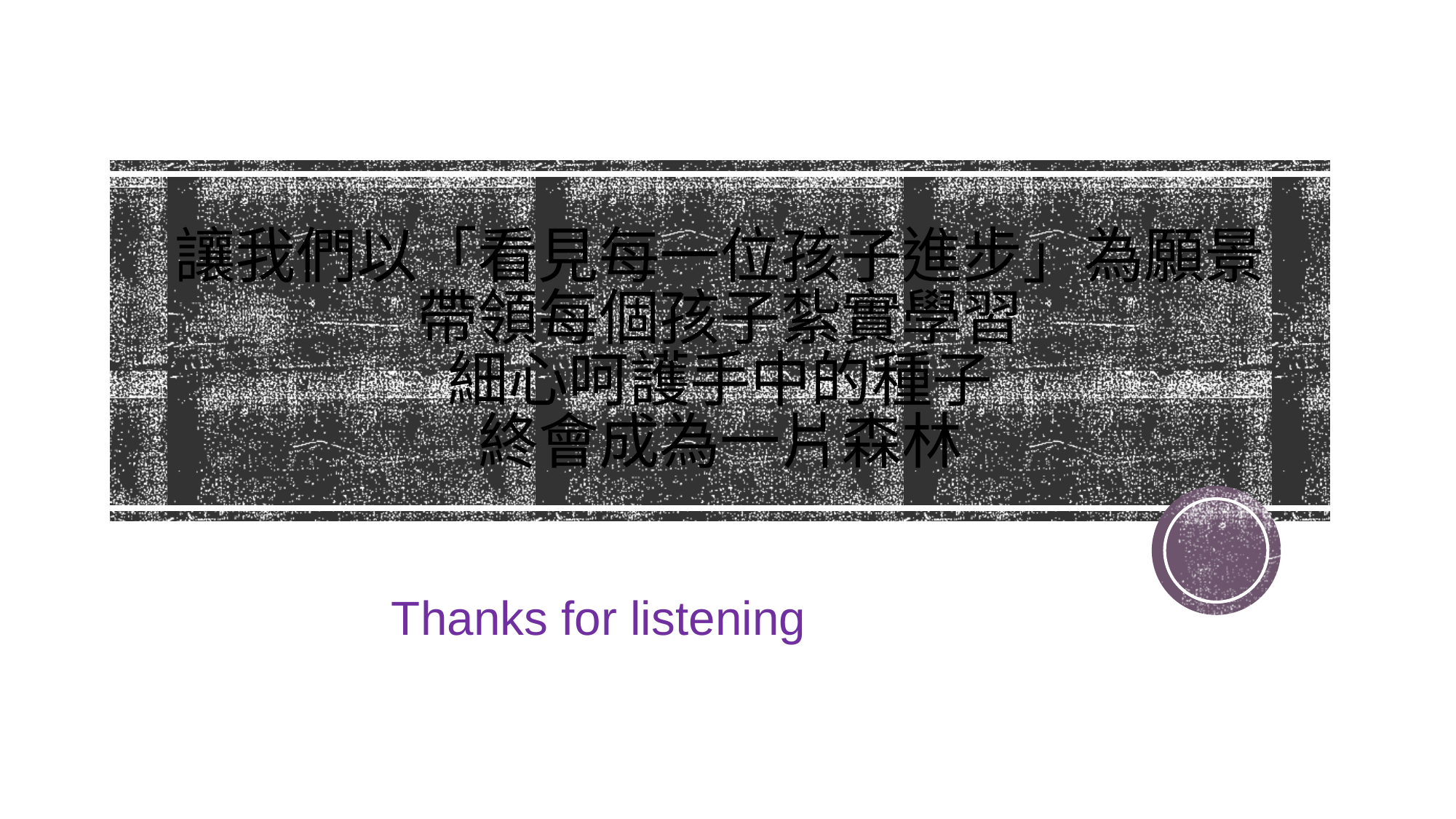

# 讓我們以「看見每一位孩子進步」為願景 帶領每個孩子紮實學習 細心呵護手中的種子 終會成為一片森林

Thanks for listening